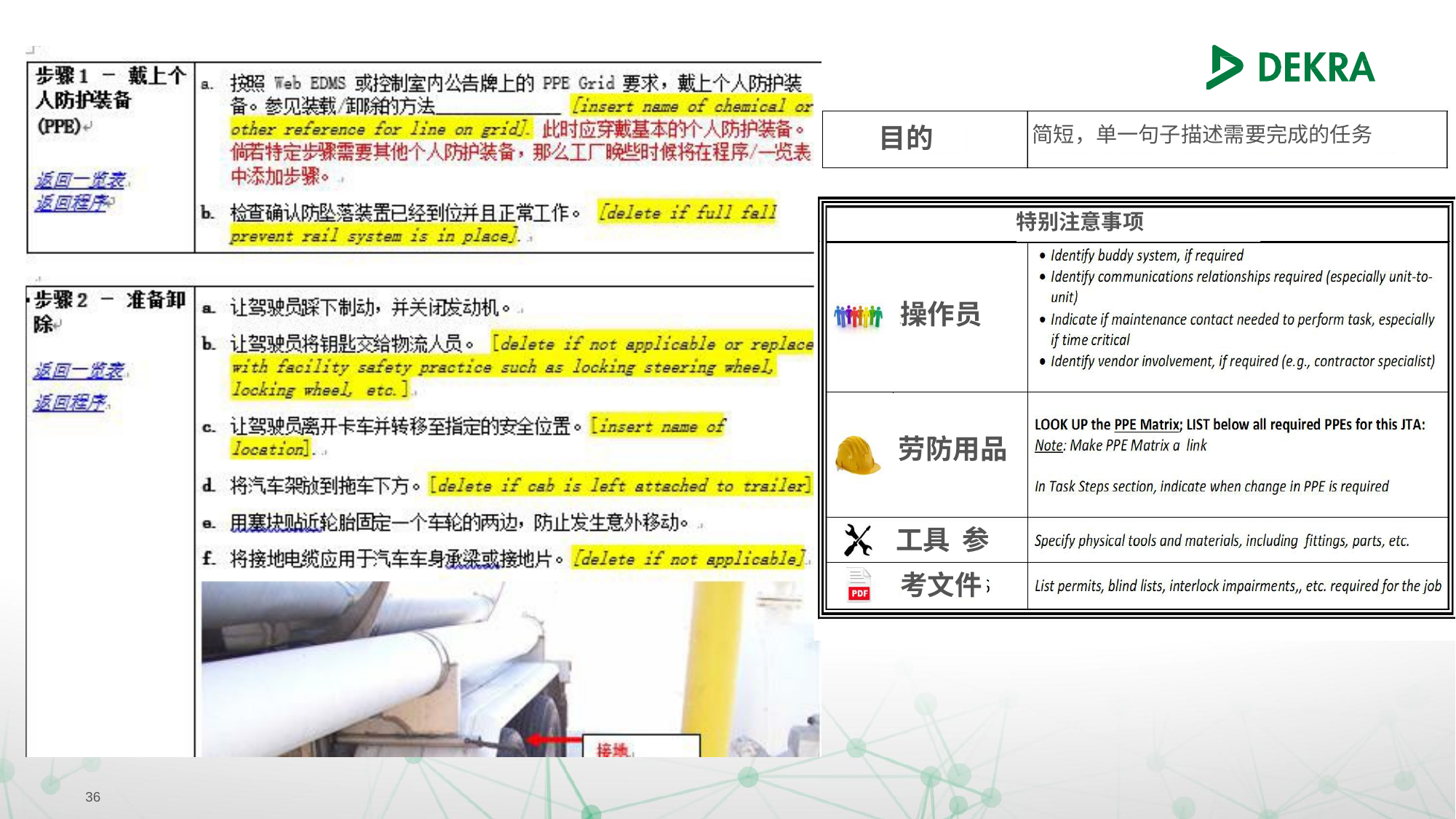

目的
简短，单一句子描述需要完成的任务

特别注意事项

操作员

劳防用品

工具  参考文件

36